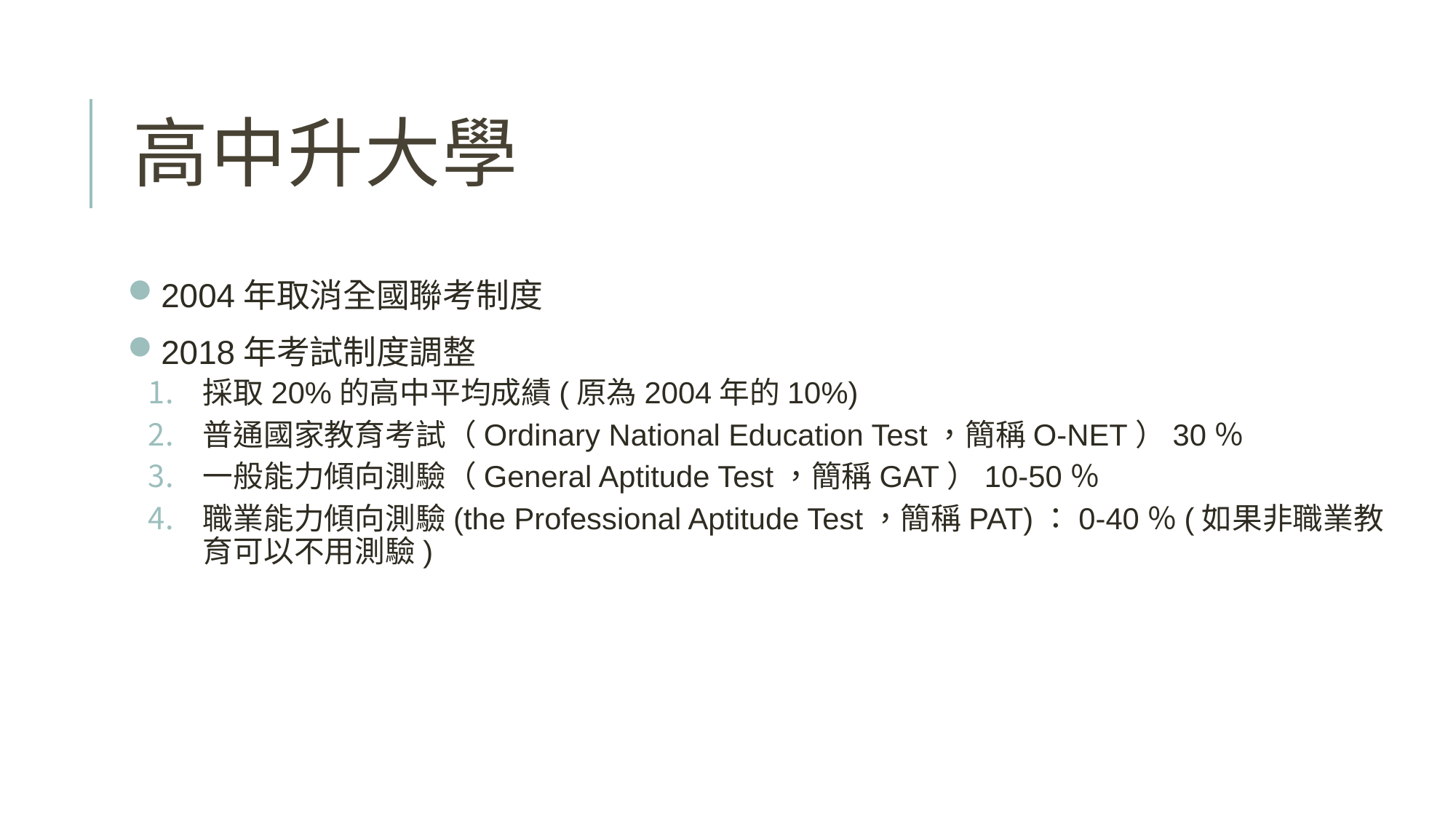

# 高中升大學
2004年取消全國聯考制度
2018年考試制度調整
採取20%的高中平均成績(原為2004年的10%)
普通國家教育考試（Ordinary National Education Test，簡稱O-NET）30％
一般能力傾向測驗（General Aptitude Test，簡稱GAT）10-50％
職業能力傾向測驗(the Professional Aptitude Test，簡稱PAT)：0-40％(如果非職業教育可以不用測驗)